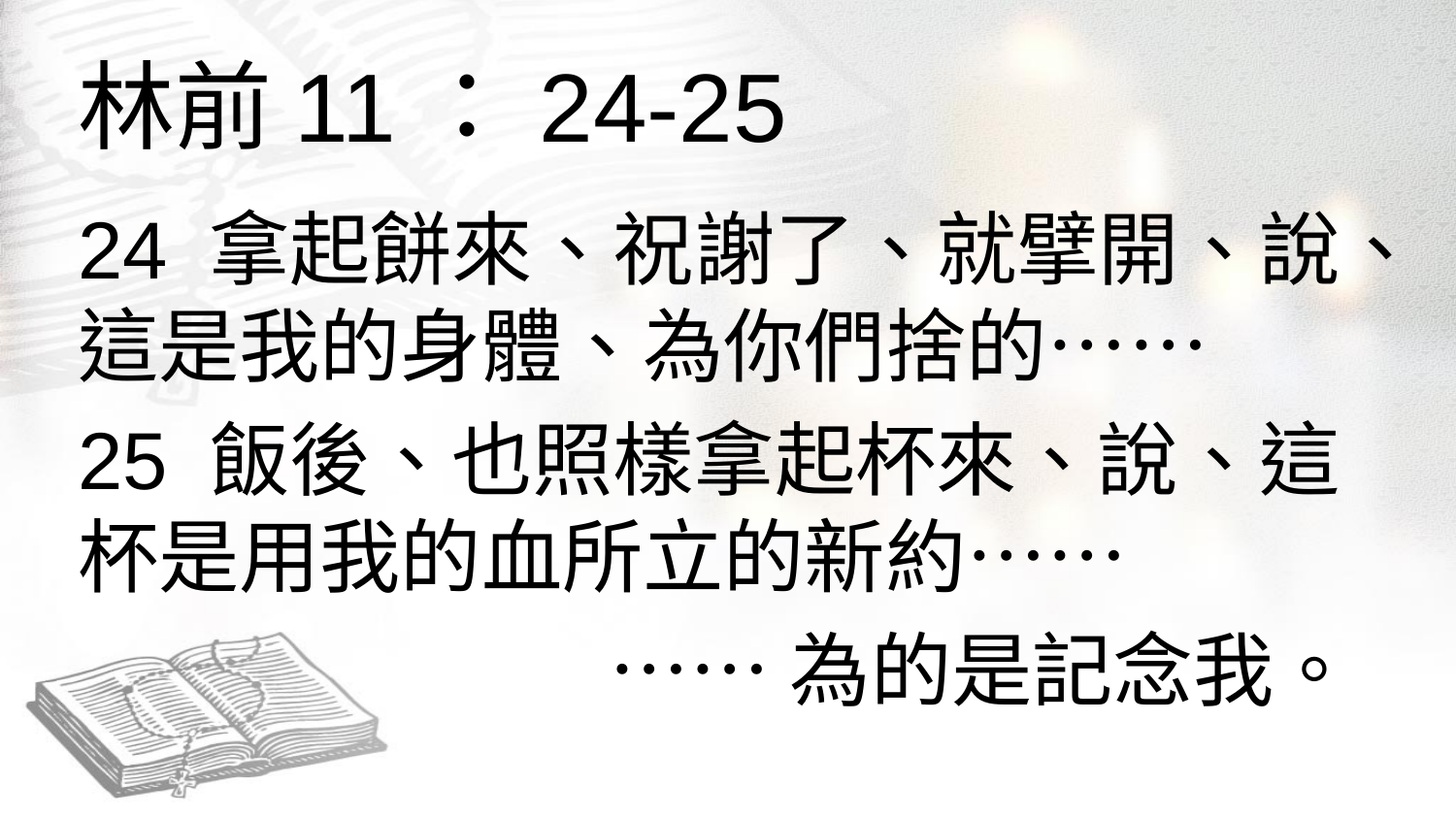

# 林前11：24-25
24 拿起餅來、祝謝了、就擘開、說、這是我的身體、為你們捨的……
25 飯後、也照樣拿起杯來、說、這杯是用我的血所立的新約……
……為的是記念我。